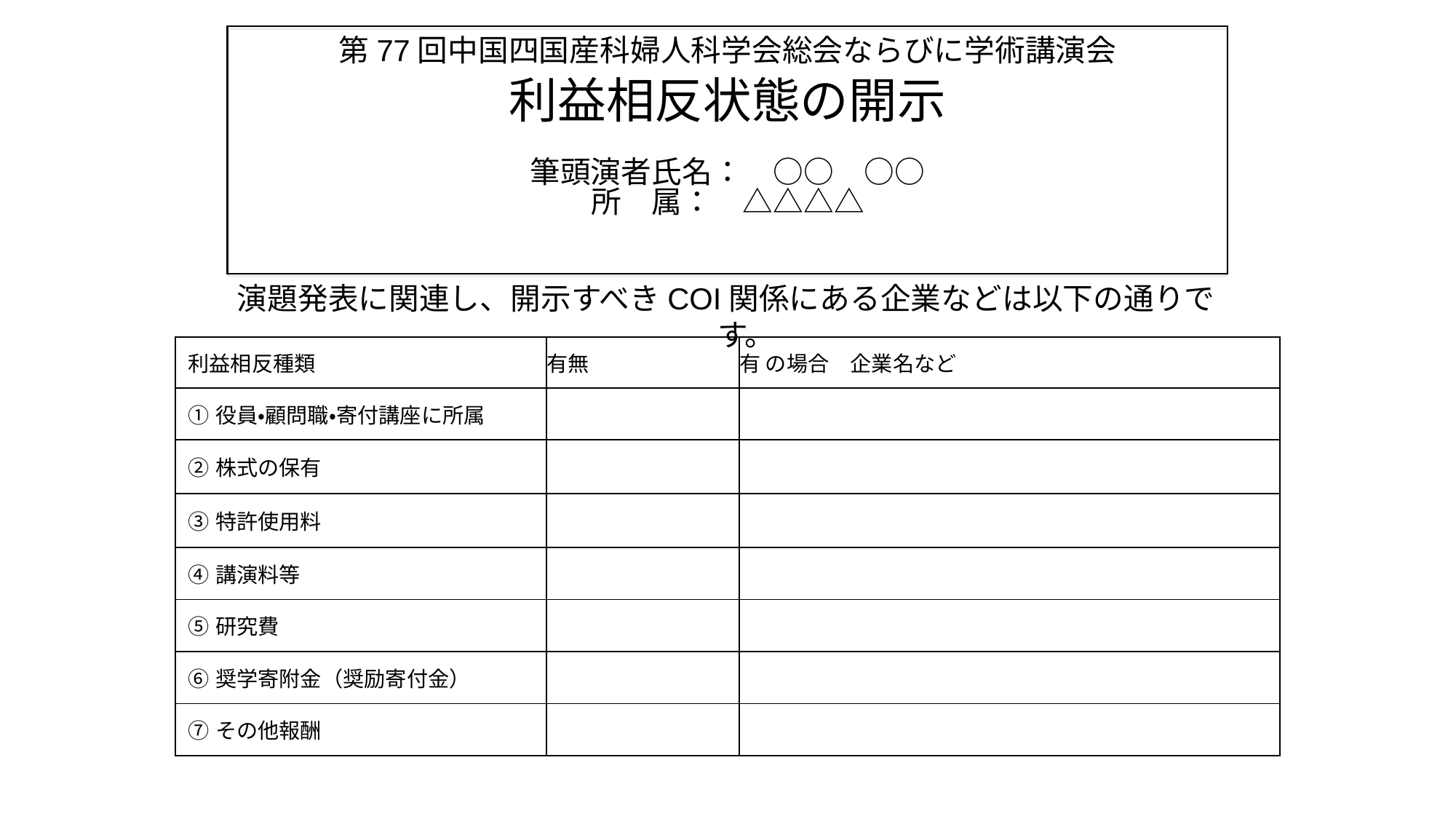

第77回中国四国産科婦人科学会総会ならびに学術講演会
利益相反状態の開示
 
筆頭演者氏名：　○○　○○
所　属：　△△△△
演題発表に関連し、開示すべきCOI関係にある企業などは以下の通りです。

| 利益相反種類 | 有無 | 有 の場合　企業名など |
| --- | --- | --- |
| ①役員・顧問職・寄付講座に所属 |  |  |
| ②株式の保有 |  |  |
| ③特許使用料 |  |  |
| ④講演料等 |  |  |
| ⑤研究費 |  |  |
| ⑥奨学寄附金（奨励寄付金） |  |  |
| ⑦その他報酬 |  |  |